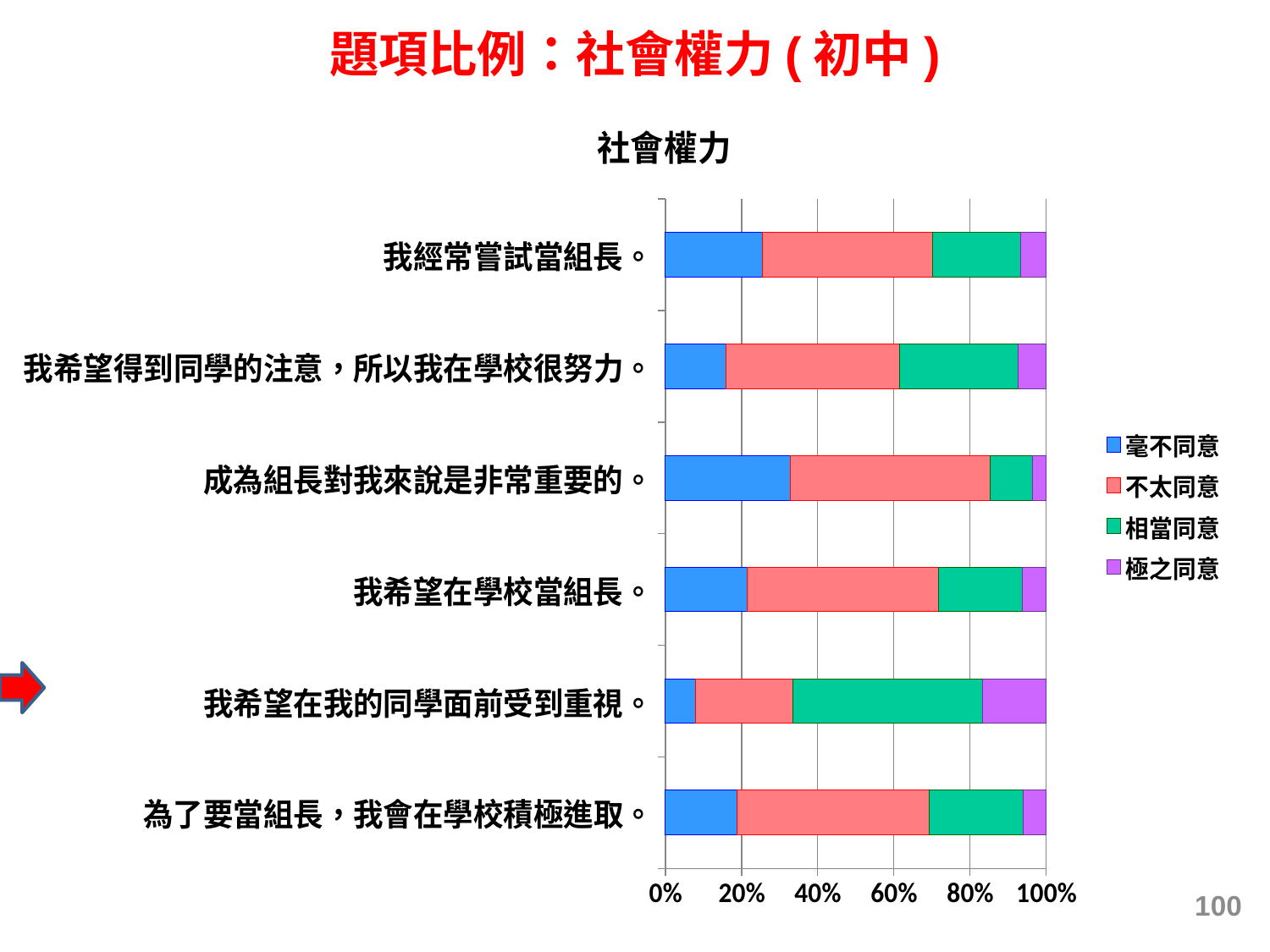

題項比例：社會權力(初中)

### Chart: 社會權力

| Category | 毫不同意 | 不太同意 | 相當同意 | 極之同意 |
|---|---|---|---|---|
| 為了要當組長，我會在學校積極進取。 | 0.18775344687753512 | 0.5060827250608259 | 0.2462827791294948 | 0.05988104893214394 |
| 我希望在我的同學面前受到重視。 | 0.07890106915685478 | 0.25686831776965896 | 0.49681959669779485 | 0.16741101637569394 |
| 我希望在學校當組長。 | 0.21567567567567567 | 0.5010810810810811 | 0.22148648648648714 | 0.06175675675675681 |
| 成為組長對我來說是非常重要的。 | 0.3294531672983224 | 0.5242284786139686 | 0.11072008662696264 | 0.0355982674607472 |
| 我希望得到同學的注意，所以我在學校很努力。 | 0.15935178933153274 | 0.4552329507089803 | 0.31087103308575376 | 0.07454422687373402 |
| 我經常嘗試當組長。 | 0.25423040476512715 | 0.4472722350074462 | 0.23108162989034792 | 0.06741573033707886 |
100